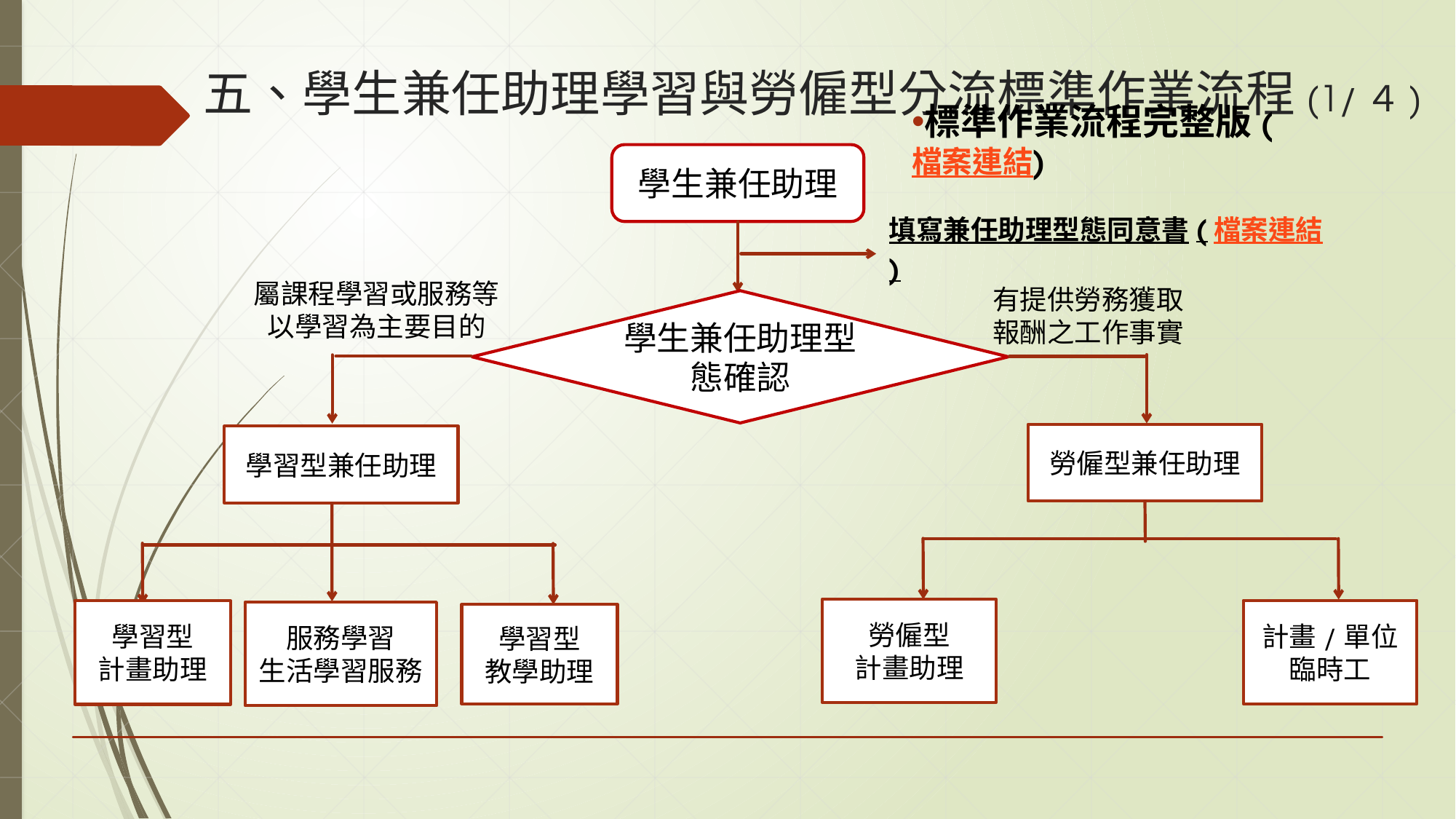

# 五、學生兼任助理學習與勞僱型分流標準作業流程(1/４)
標準作業流程完整版(檔案連結)
學生兼任助理
填寫兼任助理型態同意書(檔案連結)
屬課程學習或服務等
以學習為主要目的
有提供勞務獲取報酬之工作事實
學生兼任助理型態確認
勞僱型兼任助理
學習型兼任助理
勞僱型
計畫助理
計畫/單位
臨時工
學習型
計畫助理
服務學習
生活學習服務
學習型
教學助理